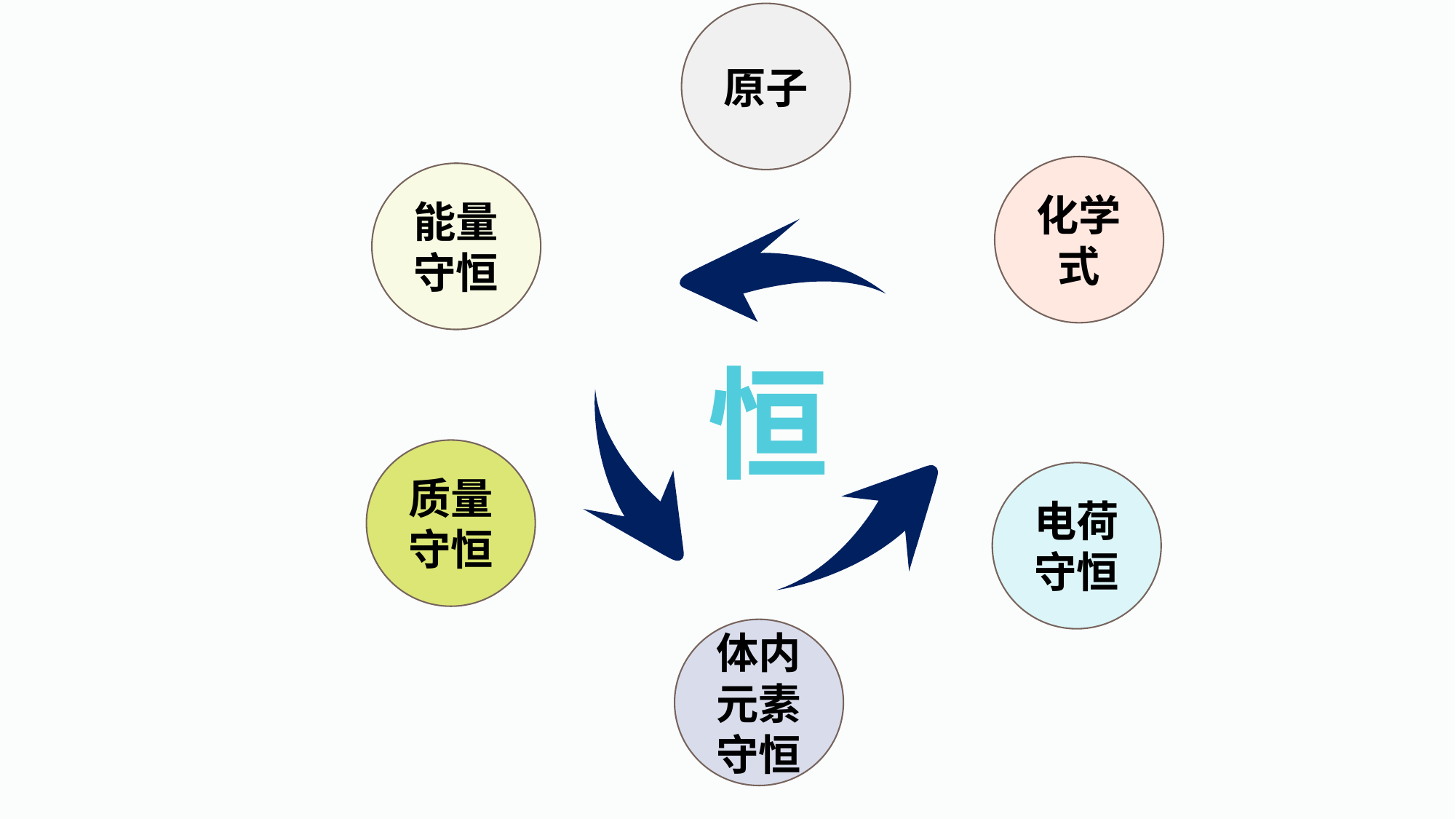

原子
化学式
能量守恒

  恒

质量守恒
电荷守恒
体内元素守恒